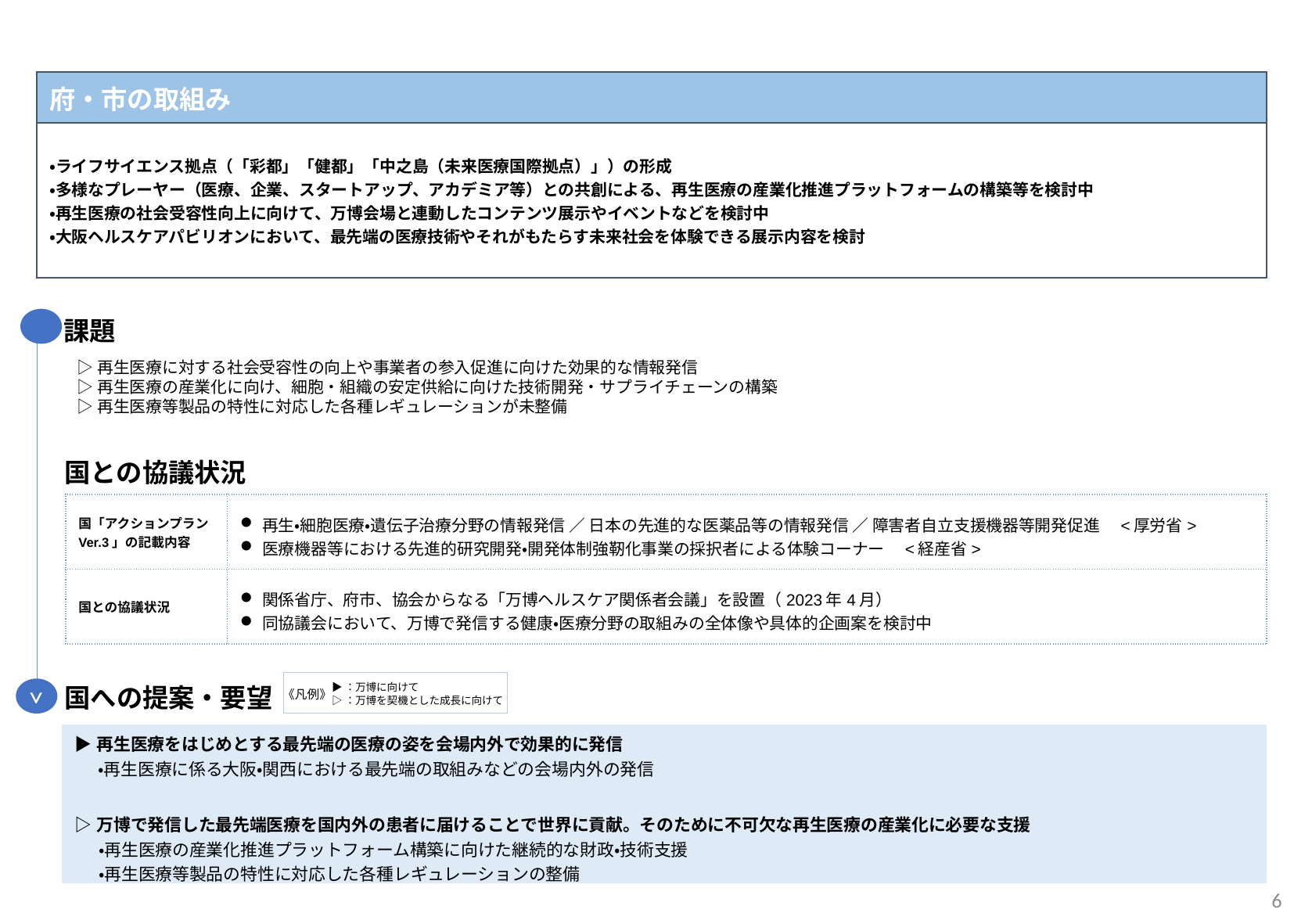

| 府・市の取組み |
| --- |
| ・ライフサイエンス拠点（「彩都」「健都」「中之島（未来医療国際拠点）」）の形成 ・多様なプレーヤー（医療、企業、スタートアップ、アカデミア等）との共創による、再生医療の産業化推進プラットフォームの構築等を検討中 ・再生医療の社会受容性向上に向けて、万博会場と連動したコンテンツ展示やイベントなどを検討中 ・大阪ヘルスケアパビリオンにおいて、最先端の医療技術やそれがもたらす未来社会を体験できる展示内容を検討 |

課題
▷再生医療に対する社会受容性の向上や事業者の参入促進に向けた効果的な情報発信
▷再生医療の産業化に向け、細胞・組織の安定供給に向けた技術開発・サプライチェーンの構築
▷再生医療等製品の特性に対応した各種レギュレーションが未整備
国との協議状況
| 国「アクションプランVer.3」の記載内容 | 再⽣・細胞医療・遺伝⼦治療分野の情報発信 ／ ⽇本の先進的な医薬品等の情報発信 ／ 障害者⾃⽴⽀援機器等開発促進　<厚労省> 医療機器等における先進的研究開発・開発体制強靭化事業の採択者による体験コーナー　<経産省> |
| --- | --- |
| 国との協議状況 | 関係省庁、府市、協会からなる「万博ヘルスケア関係者会議」を設置（2023年4月） 同協議会において、万博で発信する健康・医療分野の取組みの全体像や具体的企画案を検討中 |
▶：万博に向けて
▷：万博を契機とした成長に向けて

《凡例》
国への提案・要望
>

| ▶再生医療をはじめとする最先端の医療の姿を会場内外で効果的に発信 ・再生医療に係る大阪・関西における最先端の取組みなどの会場内外の発信 |
| --- |
| ▷万博で発信した最先端医療を国内外の患者に届けることで世界に貢献。そのために不可欠な再生医療の産業化に必要な支援 ・再生医療の産業化推進プラットフォーム構築に向けた継続的な財政・技術支援 ・再生医療等製品の特性に対応した各種レギュレーションの整備 |

6